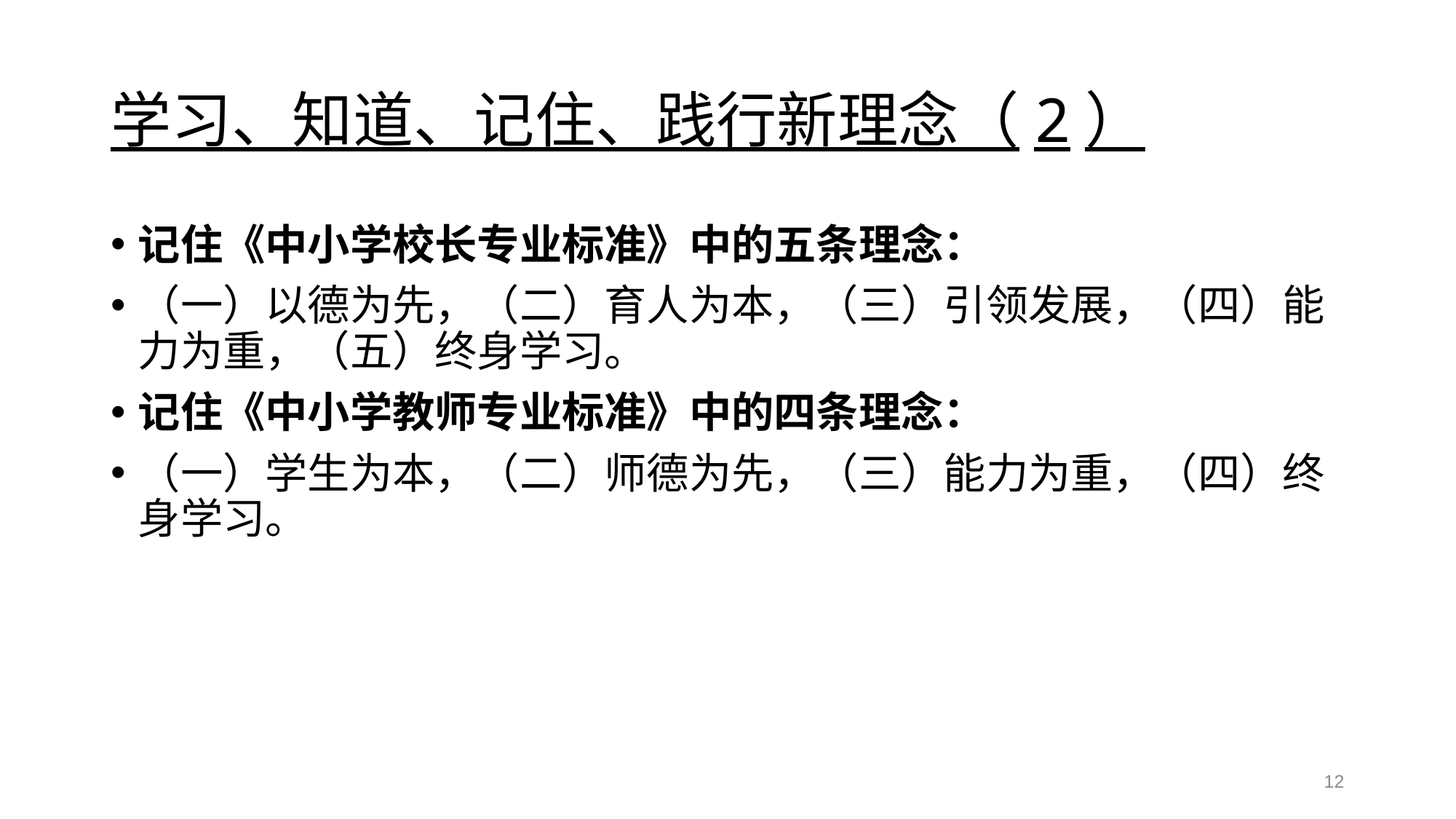

# 学习、知道、记住、践行新理念（2）
记住《中小学校长专业标准》中的五条理念：
（一）以德为先，（二）育人为本，（三）引领发展，（四）能力为重，（五）终身学习。
记住《中小学教师专业标准》中的四条理念：
（一）学生为本，（二）师德为先，（三）能力为重，（四）终身学习。

12